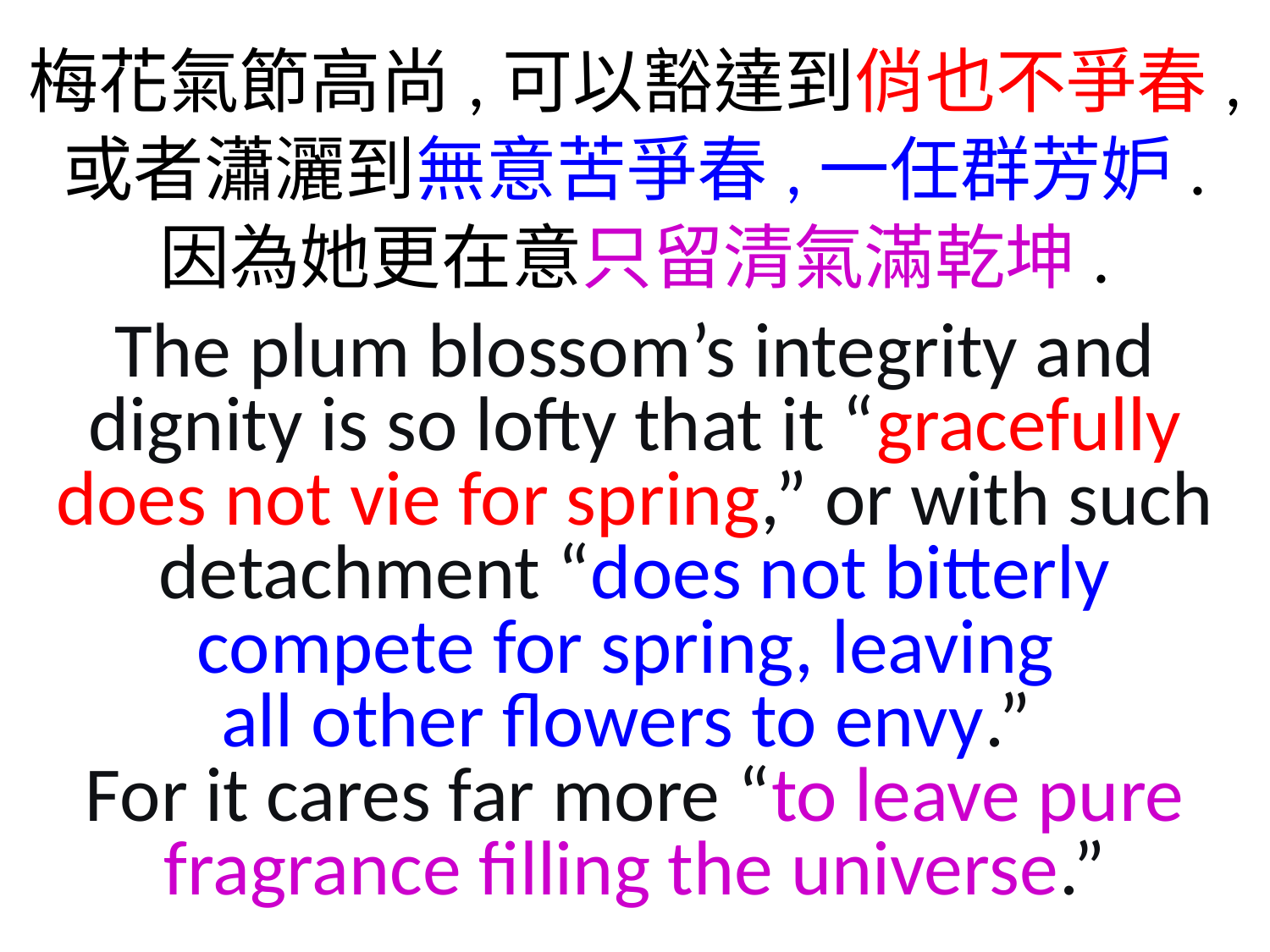

梅花氣節高尚,可以豁達到俏也不爭春,
或者瀟灑到無意苦爭春,一任群芳妒.
因為她更在意只留清氣滿乾坤.
The plum blossom’s integrity and dignity is so lofty that it “gracefully does not vie for spring,” or with such detachment “does not bitterly compete for spring, leaving
all other flowers to envy.”
For it cares far more “to leave pure fragrance filling the universe.”